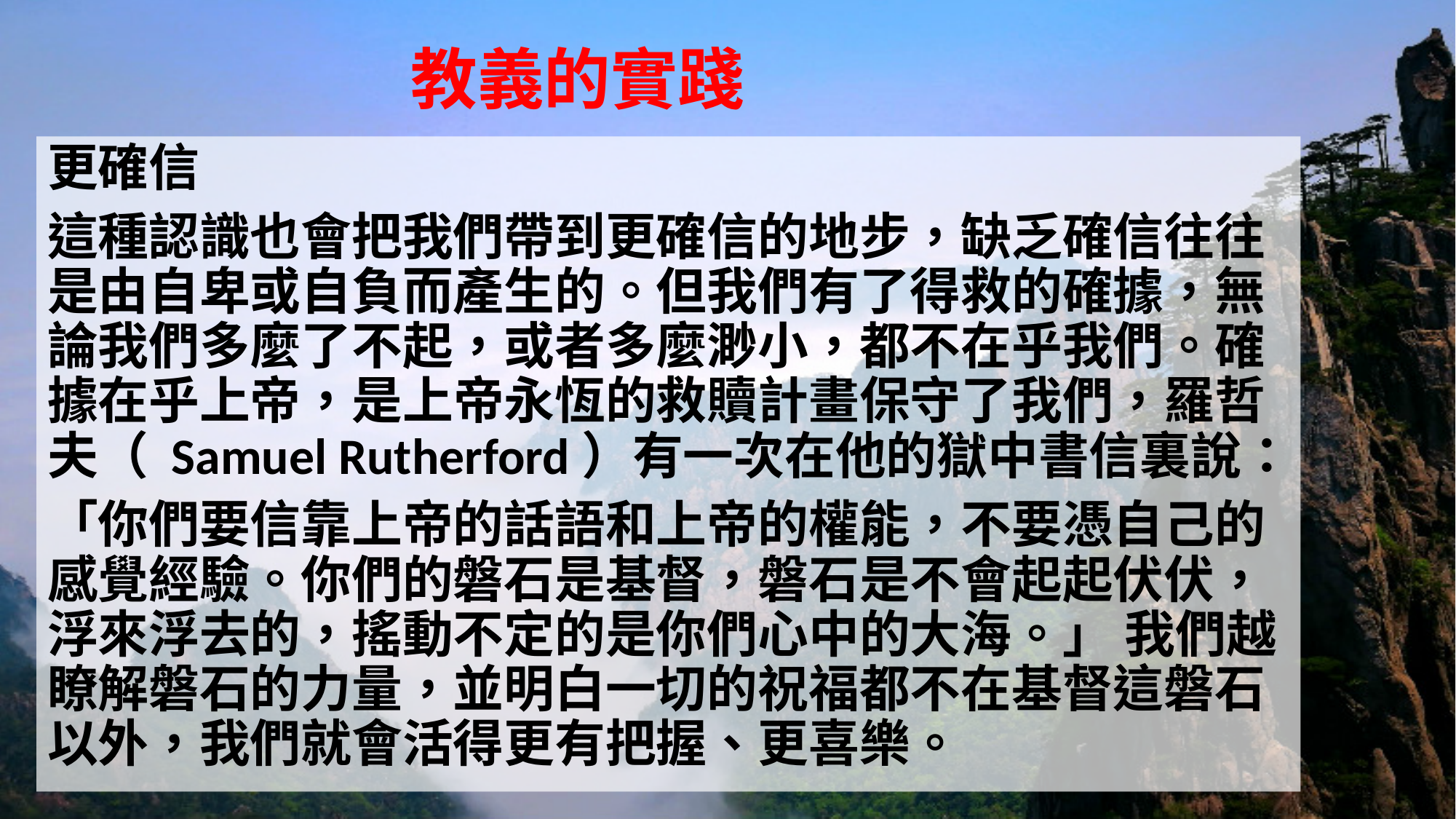

# 教義的實踐
更確信
這種認識也會把我們帶到更確信的地步，缺乏確信往往是由自卑或自負而產生的。但我們有了得救的確據，無論我們多麼了不起，或者多麼渺小，都不在乎我們。確據在乎上帝，是上帝永恆的救贖計畫保守了我們，羅哲夫（ Samuel Rutherford）有一次在他的獄中書信裏說：
「你們要信靠上帝的話語和上帝的權能，不要憑自己的感覺經驗。你們的磐石是基督，磐石是不會起起伏伏，浮來浮去的，搖動不定的是你們心中的大海。」 我們越瞭解磐石的力量，並明白一切的祝福都不在基督這磐石以外，我們就會活得更有把握、更喜樂。